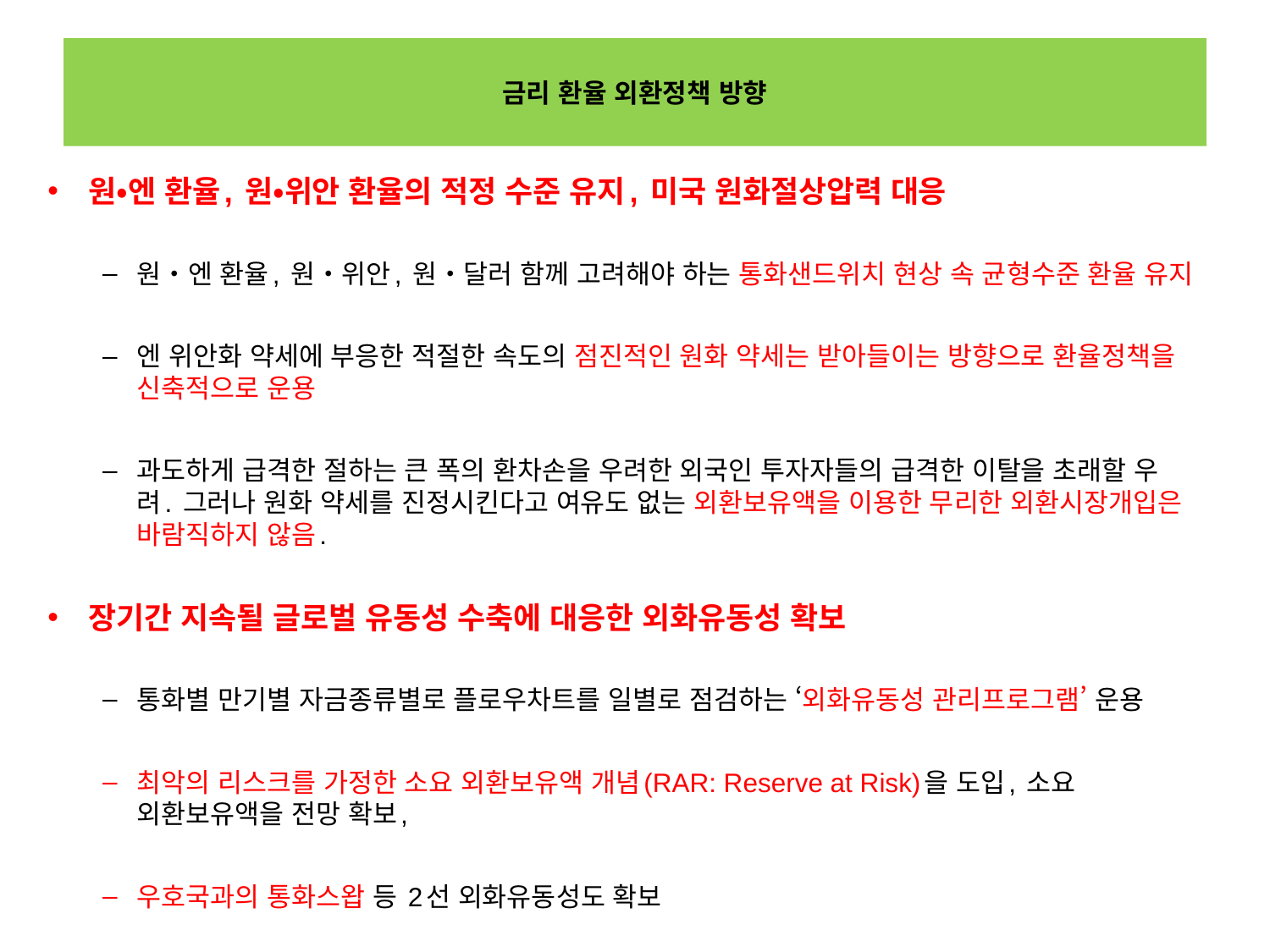

# 금리 환율 외환정책 방향
원‧엔 환율, 원‧위안 환율의 적정 수준 유지, 미국 원화절상압력 대응

원‧엔 환율, 원‧위안, 원‧달러 함께 고려해야 하는 통화샌드위치 현상 속 균형수준 환율 유지

엔 위안화 약세에 부응한 적절한 속도의 점진적인 원화 약세는 받아들이는 방향으로 환율정책을 신축적으로 운용

과도하게 급격한 절하는 큰 폭의 환차손을 우려한 외국인 투자자들의 급격한 이탈을 초래할 우려. 그러나 원화 약세를 진정시킨다고 여유도 없는 외환보유액을 이용한 무리한 외환시장개입은 바람직하지 않음.

장기간 지속될 글로벌 유동성 수축에 대응한 외화유동성 확보

통화별 만기별 자금종류별로 플로우차트를 일별로 점검하는 ‘외화유동성 관리프로그램’ 운용

최악의 리스크를 가정한 소요 외환보유액 개념(RAR: Reserve at Risk)을 도입, 소요 외환보유액을 전망 확보,

우호국과의 통화스왑 등 2선 외화유동성도 확보